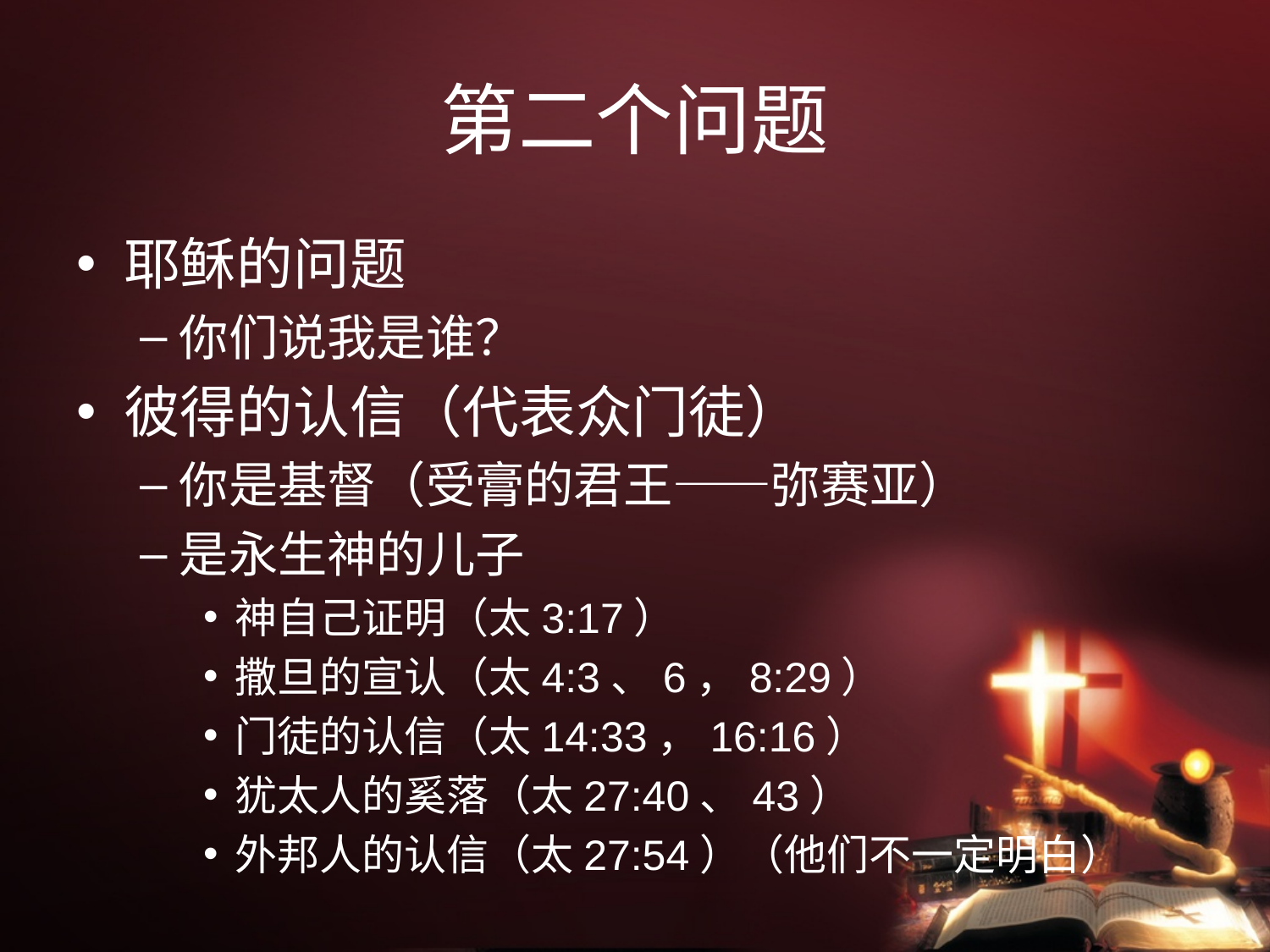

# 第二个问题
耶稣的问题
你们说我是谁？
彼得的认信（代表众门徒）
你是基督（受膏的君王——弥赛亚）
是永生神的儿子
神自己证明（太3:17）
撒旦的宣认（太4:3、6，8:29）
门徒的认信（太14:33，16:16）
犹太人的奚落（太27:40、43）
外邦人的认信（太27:54）（他们不一定明白）